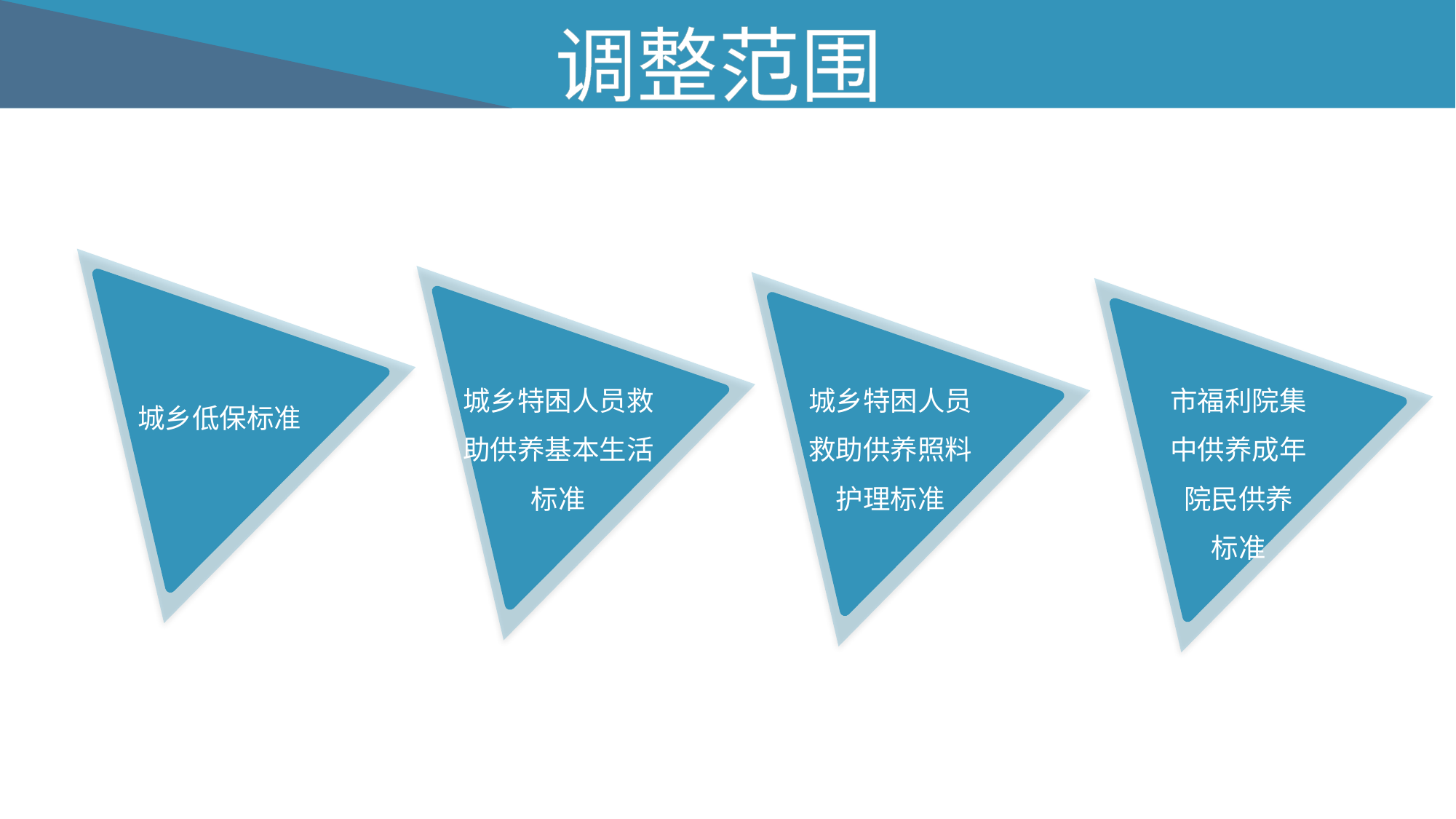

调整范围

市福利院集中供养成年院民供养
标准
城乡特困人员救助供养基本生活标准
城乡特困人员救助供养照料护理标准
城乡低保标准